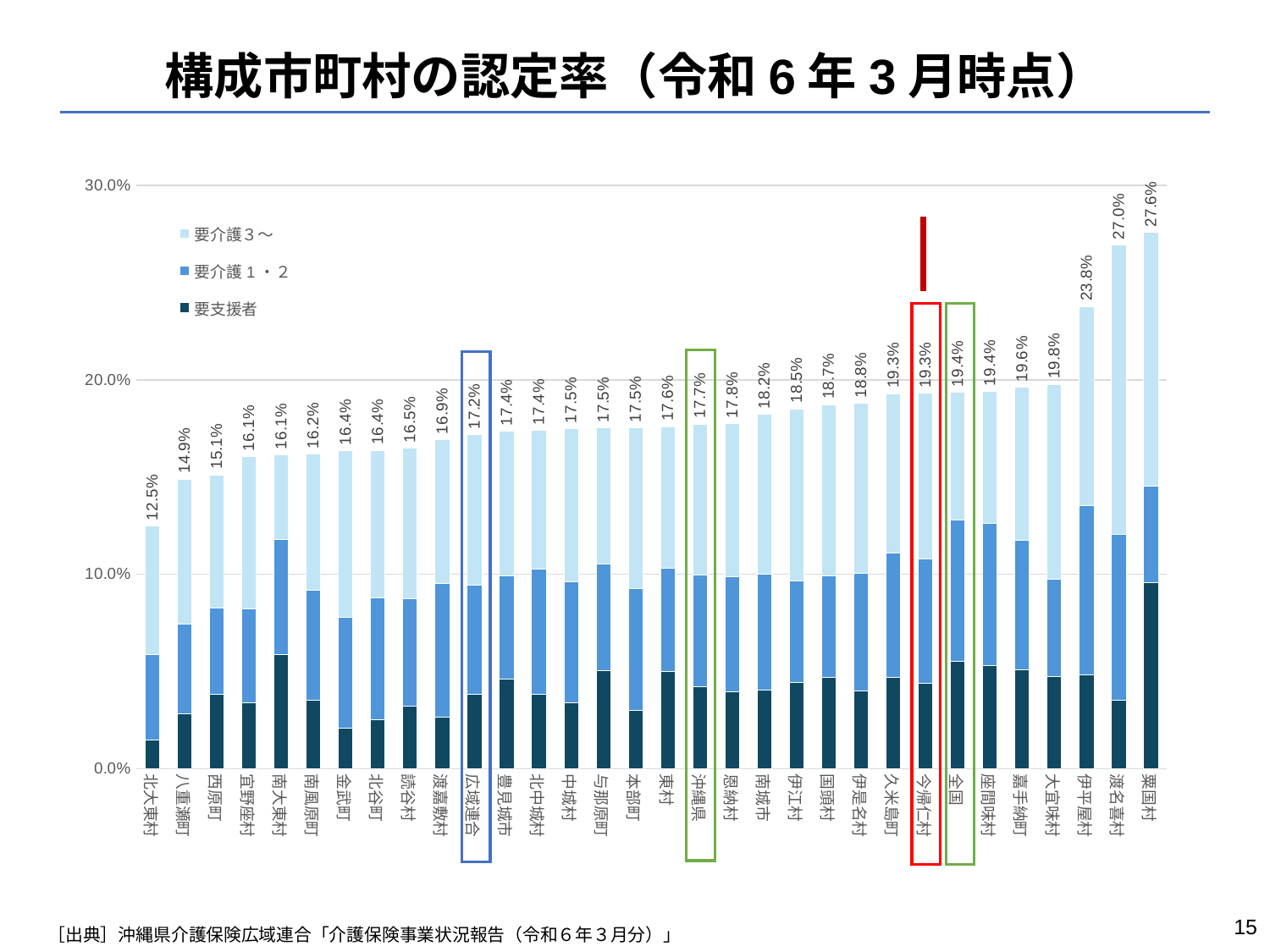

# 構成市町村の認定率（令和6年3月時点）

### Chart

| Category | 要支援者 | 要介護1・２ | 要介護３～ | 認定率 |
|---|---|---|---|---|
| 北大東村 | 0.014705882352941176 | 0.04411764705882353 | 0.0661764705882353 | 0.125 |
| 八重瀬町 | 0.02838902472154306 | 0.04604726976365118 | 0.07470795979353437 | 0.1491442542787286 |
| 西原町 | 0.038348429596518054 | 0.04446535701682155 | 0.06846253381955064 | 0.15127632043289024 |
| 宜野座村 | 0.03423304805793285 | 0.04805793285055958 | 0.07834101382488479 | 0.16063199473337722 |
| 南大東村 | 0.059006211180124224 | 0.059006211180124224 | 0.043478260869565216 | 0.16149068322981366 |
| 南風原町 | 0.03516537563014878 | 0.056805606787163405 | 0.06996188368375753 | 0.16193286610106972 |
| 金武町 | 0.020928711576193592 | 0.05722694571615435 | 0.08567691301504252 | 0.16383257030739046 |
| 北谷町 | 0.02544982979413195 | 0.06257091911168747 | 0.0758631869022532 | 0.16388393580807262 |
| 読谷村 | 0.03220843163401375 | 0.05528772181762232 | 0.07754641501692482 | 0.16504256846856089 |
| 渡嘉敷村 | 0.026455026455026454 | 0.06878306878306878 | 0.07407407407407407 | 0.1693121693121693 |
| 広域連合 | 0.03819845179451091 | 0.0564109781843772 | 0.07718508092892329 | 0.1717945109078114 |
| 豊見城市 | 0.04602760164117867 | 0.053263707571801565 | 0.07437523312196942 | 0.17366654233494966 |
| 北中城村 | 0.038388173581306625 | 0.06461611826418694 | 0.07105388650453028 | 0.17405817835002385 |
| 中城村 | 0.034169550173010384 | 0.06206747404844291 | 0.078719723183391 | 0.1749567474048443 |
| 与那原町 | 0.0505398575694923 | 0.05490466345049391 | 0.06983689409602573 | 0.17528141511601195 |
| 本部町 | 0.03026854802002731 | 0.0625853436504324 | 0.08261265361857077 | 0.1754665452890305 |
| 東村 | 0.05007587253414264 | 0.05311077389984825 | 0.07283763277693475 | 0.17602427921092564 |
| 沖縄県 | 0.042220750375416095 | 0.05760852808340804 | 0.07759265497690405 | 0.17742193343572818 |
| 恩納村 | 0.039899352983465135 | 0.05895039539899353 | 0.07872034507548527 | 0.17757009345794392 |
| 南城市 | 0.040559556328118536 | 0.05976326463041139 | 0.08211240791325221 | 0.18243522887178212 |
| 伊江村 | 0.04465902232951117 | 0.05190102595051298 | 0.08871454435727218 | 0.18527459263729631 |
| 国頭村 | 0.047285464098073555 | 0.05195563339171045 | 0.08814944541739637 | 0.18739054290718038 |
| 伊是名村 | 0.040268456375838924 | 0.06040268456375839 | 0.087248322147651 | 0.18791946308724833 |
| 久米島町 | 0.04709840201850295 | 0.063919259882254 | 0.08200168208578637 | 0.1930193439865433 |
| 今帰仁村 | 0.04401735895846249 | 0.0638561686298822 | 0.08524488530688158 | 0.1931184128952263 |
| 全国 | 0.055275073494194436 | 0.07264324715754185 | 0.0657888599769466 | 0.1937071806286829 |
| 座間味村 | 0.05339805825242718 | 0.07281553398058252 | 0.06796116504854369 | 0.1941747572815534 |
| 嘉手納町 | 0.0510970844604749 | 0.06642620979861737 | 0.07874962428614367 | 0.19627291854523596 |
| 大宜味村 | 0.04757929883138564 | 0.05008347245409015 | 0.1001669449081803 | 0.19782971619365608 |
| 伊平屋村 | 0.04859335038363171 | 0.08695652173913043 | 0.10230179028132992 | 0.23785166240409208 |
| 渡名喜村 | 0.03546099290780142 | 0.0851063829787234 | 0.14893617021276595 | 0.2695035460992908 |
| 粟国村 | 0.09578544061302682 | 0.04980842911877394 | 0.13026819923371646 | 0.27586206896551724 |

15
［出典］沖縄県介護保険広域連合「介護保険事業状況報告（令和６年３月分）」